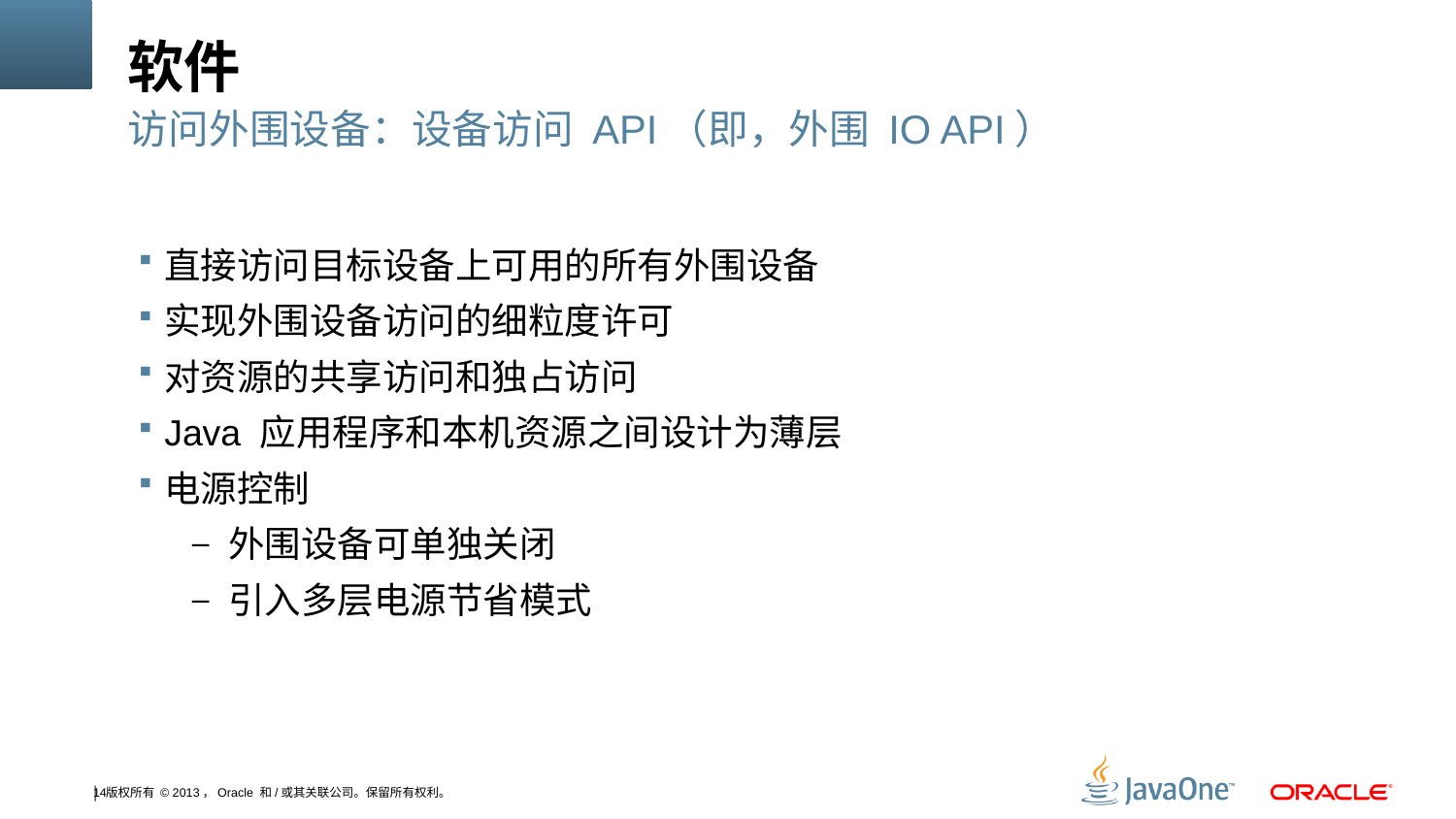

# 软件
访问外围设备：设备访问 API（即，外围 IO API）
直接访问目标设备上可用的所有外围设备
实现外围设备访问的细粒度许可
对资源的共享访问和独占访问
Java 应用程序和本机资源之间设计为薄层
电源控制
外围设备可单独关闭
引入多层电源节省模式